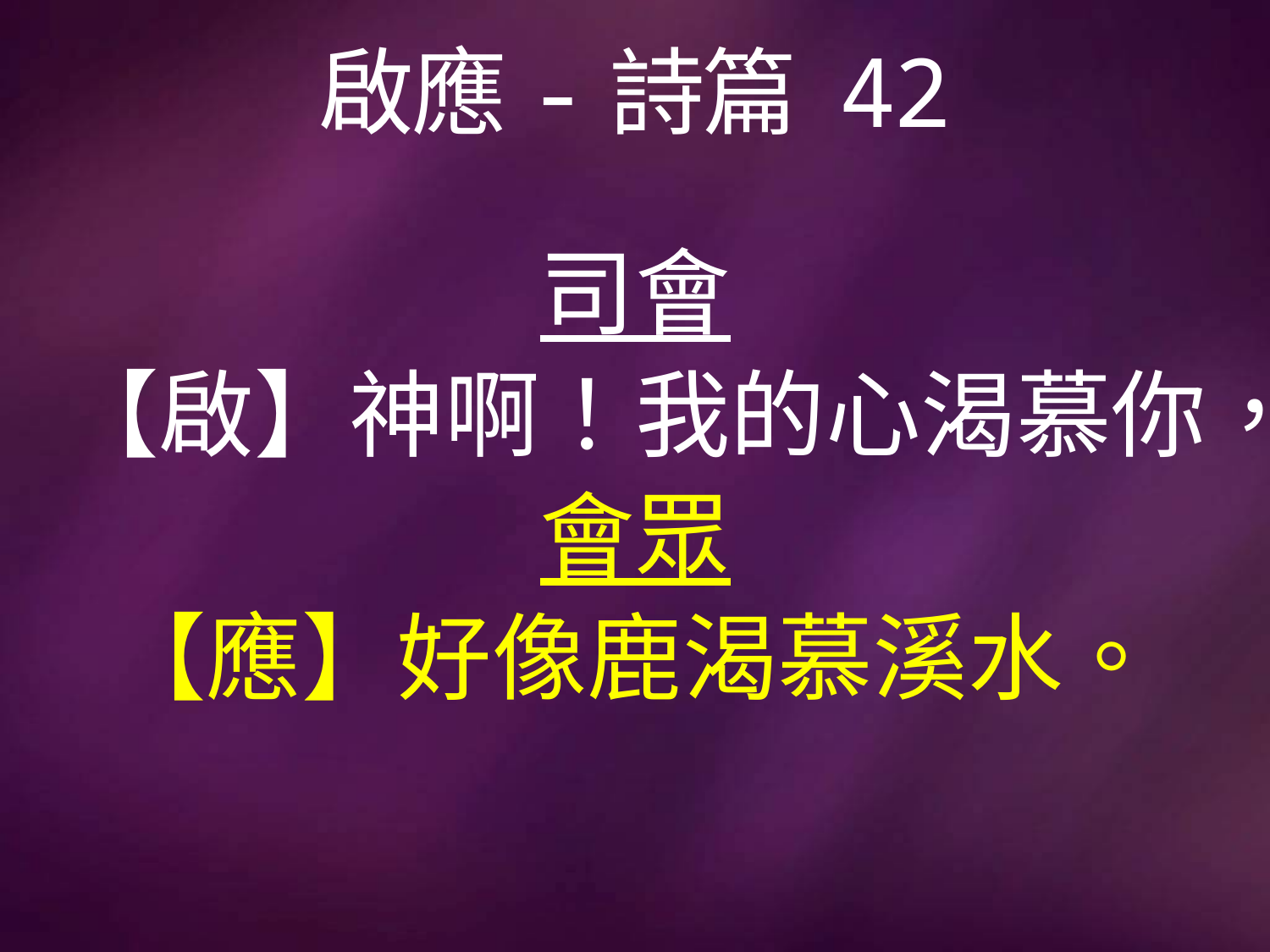

# 啟應-詩篇 42
司會
【啟】神啊！我的心渴慕你，
會眾
【應】好像鹿渴慕溪水。